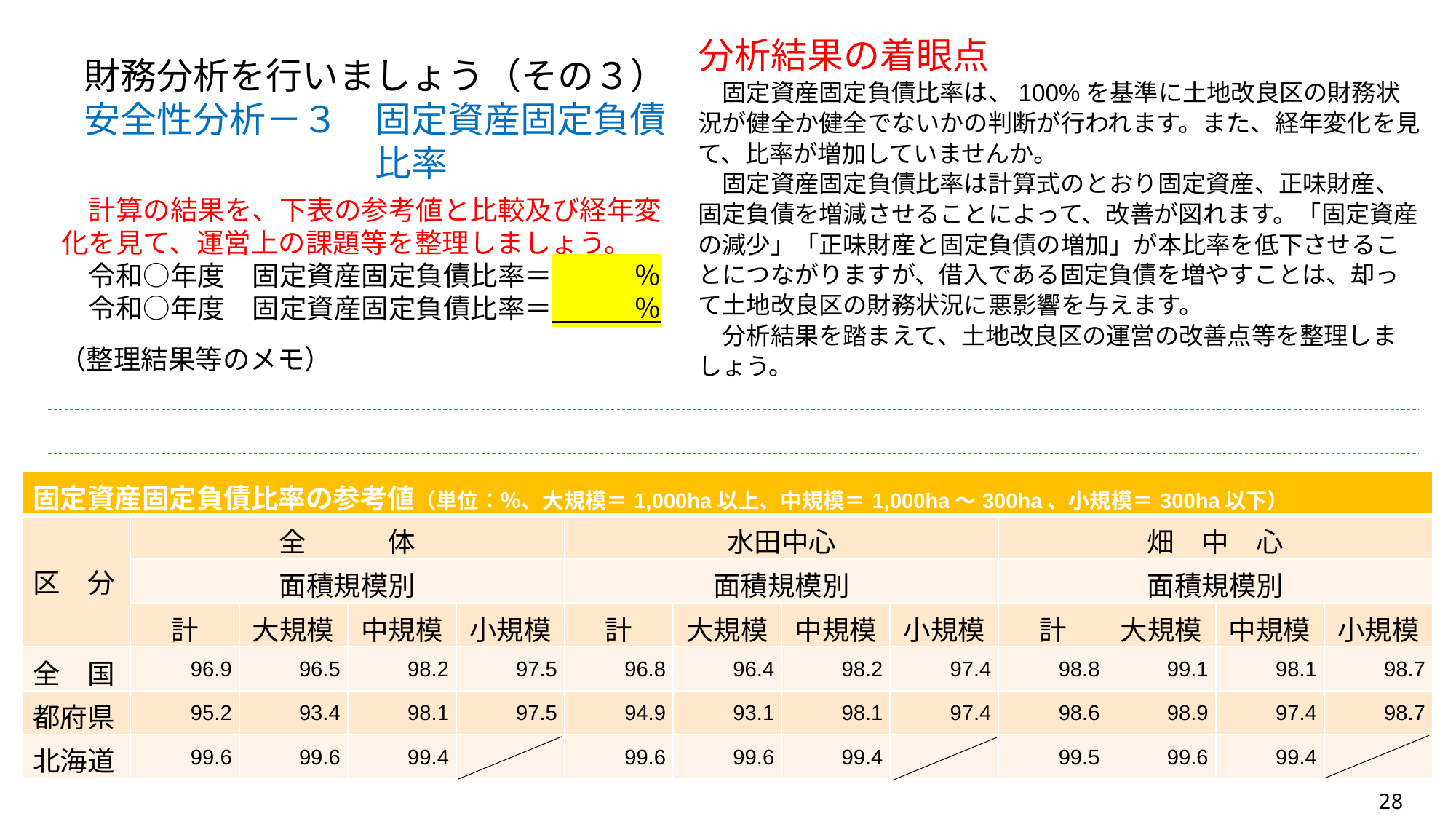

分析結果の着眼点
　固定資産固定負債比率は、100%を基準に土地改良区の財務状況が健全か健全でないかの判断が行われます。また、経年変化を見て、比率が増加していませんか。
　固定資産固定負債比率は計算式のとおり固定資産、正味財産、固定負債を増減させることによって、改善が図れます。「固定資産の減少」「正味財産と固定負債の増加」が本比率を低下させることにつながりますが、借入である固定負債を増やすことは、却って土地改良区の財務状況に悪影響を与えます。
　分析結果を踏まえて、土地改良区の運営の改善点等を整理しましょう。
財務分析を行いましょう（その３）
安全性分析－３　固定資産固定負債
　　　　　　　　比率
　計算の結果を、下表の参考値と比較及び経年変化を見て、運営上の課題等を整理しましょう。
　令和○年度　固定資産固定負債比率＝　　　％
　令和○年度　固定資産固定負債比率＝　　　％
（整理結果等のメモ）
| 固定資産固定負債比率の参考値（単位：％、大規模＝1,000ha以上、中規模＝1,000ha～300ha、小規模＝300ha以下） |  |  |  |  |  |  |  |  |  |  |  |  |
| --- | --- | --- | --- | --- | --- | --- | --- | --- | --- | --- | --- | --- |
| 区　分 | 全　　　体 |  |  |  | 水田中心 |  |  |  | 畑　中　心 |  |  |  |
|  | 面積規模別 |  |  |  | 面積規模別 |  |  |  | 面積規模別 |  |  |  |
|  | 計 | 大規模 | 中規模 | 小規模 | 計 | 大規模 | 中規模 | 小規模 | 計 | 大規模 | 中規模 | 小規模 |
| 全　国 | 96.9 | 96.5 | 98.2 | 97.5 | 96.8 | 96.4 | 98.2 | 97.4 | 98.8 | 99.1 | 98.1 | 98.7 |
| 都府県 | 95.2 | 93.4 | 98.1 | 97.5 | 94.9 | 93.1 | 98.1 | 97.4 | 98.6 | 98.9 | 97.4 | 98.7 |
| 北海道 | 99.6 | 99.6 | 99.4 |  | 99.6 | 99.6 | 99.4 |  | 99.5 | 99.6 | 99.4 |  |
28